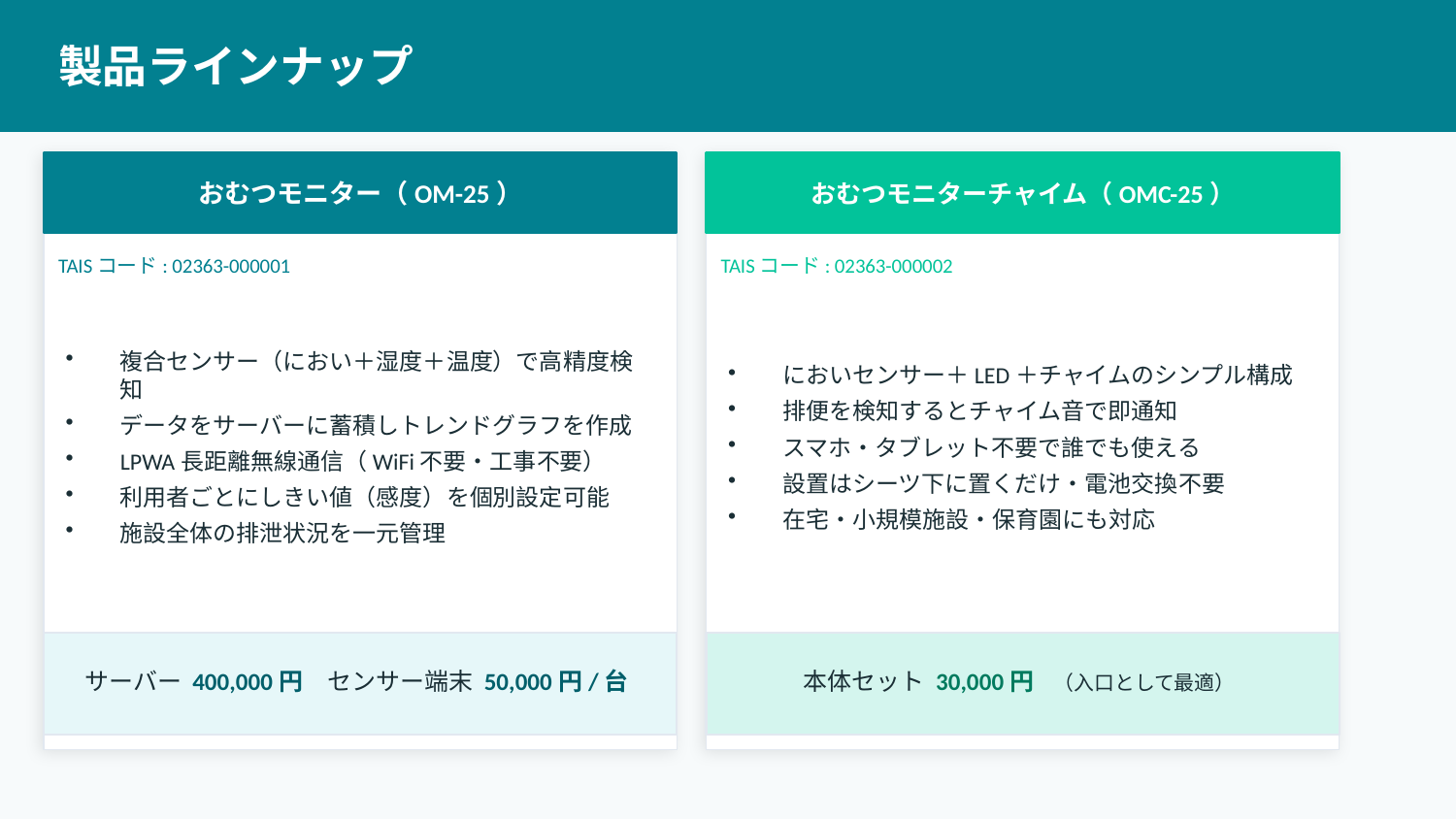

製品ラインナップ

おむつモニター（OM-25）

おむつモニターチャイム（OMC-25）
TAISコード: 02363-000001
TAISコード: 02363-000002
複合センサー（におい＋湿度＋温度）で高精度検知
データをサーバーに蓄積しトレンドグラフを作成
LPWA長距離無線通信（WiFi不要・工事不要）
利用者ごとにしきい値（感度）を個別設定可能
施設全体の排泄状況を一元管理
においセンサー＋LED＋チャイムのシンプル構成
排便を検知するとチャイム音で即通知
スマホ・タブレット不要で誰でも使える
設置はシーツ下に置くだけ・電池交換不要
在宅・小規模施設・保育園にも対応

サーバー 400,000円　センサー端末 50,000円/台
本体セット 30,000円　（入口として最適）